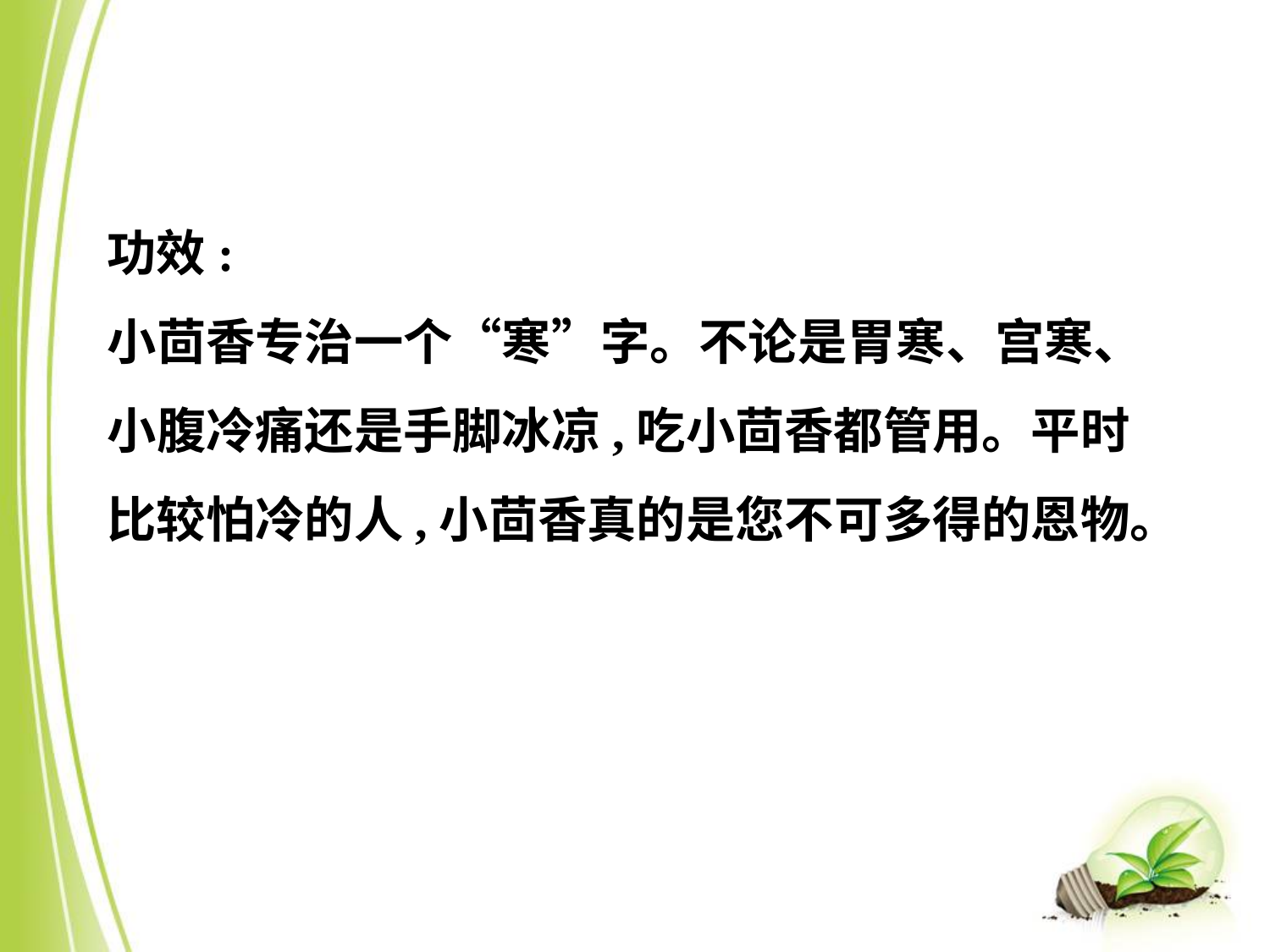

功效:
小茴香专治一个“寒”字。不论是胃寒、宫寒、小腹冷痛还是手脚冰凉,吃小茴香都管用。平时比较怕冷的人,小茴香真的是您不可多得的恩物。